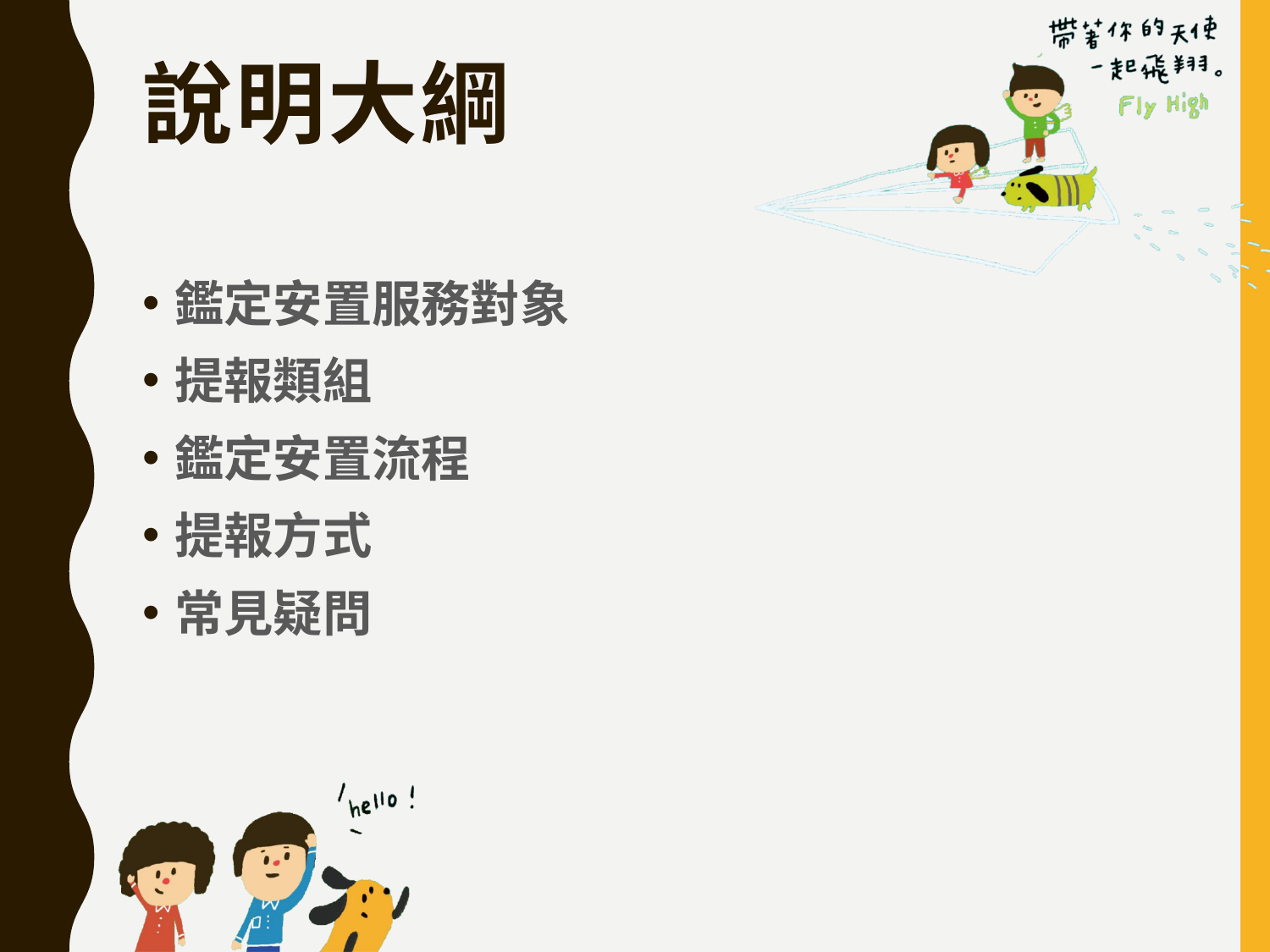

# 說明大綱
鑑定安置服務對象
提報類組
鑑定安置流程
提報方式
常見疑問